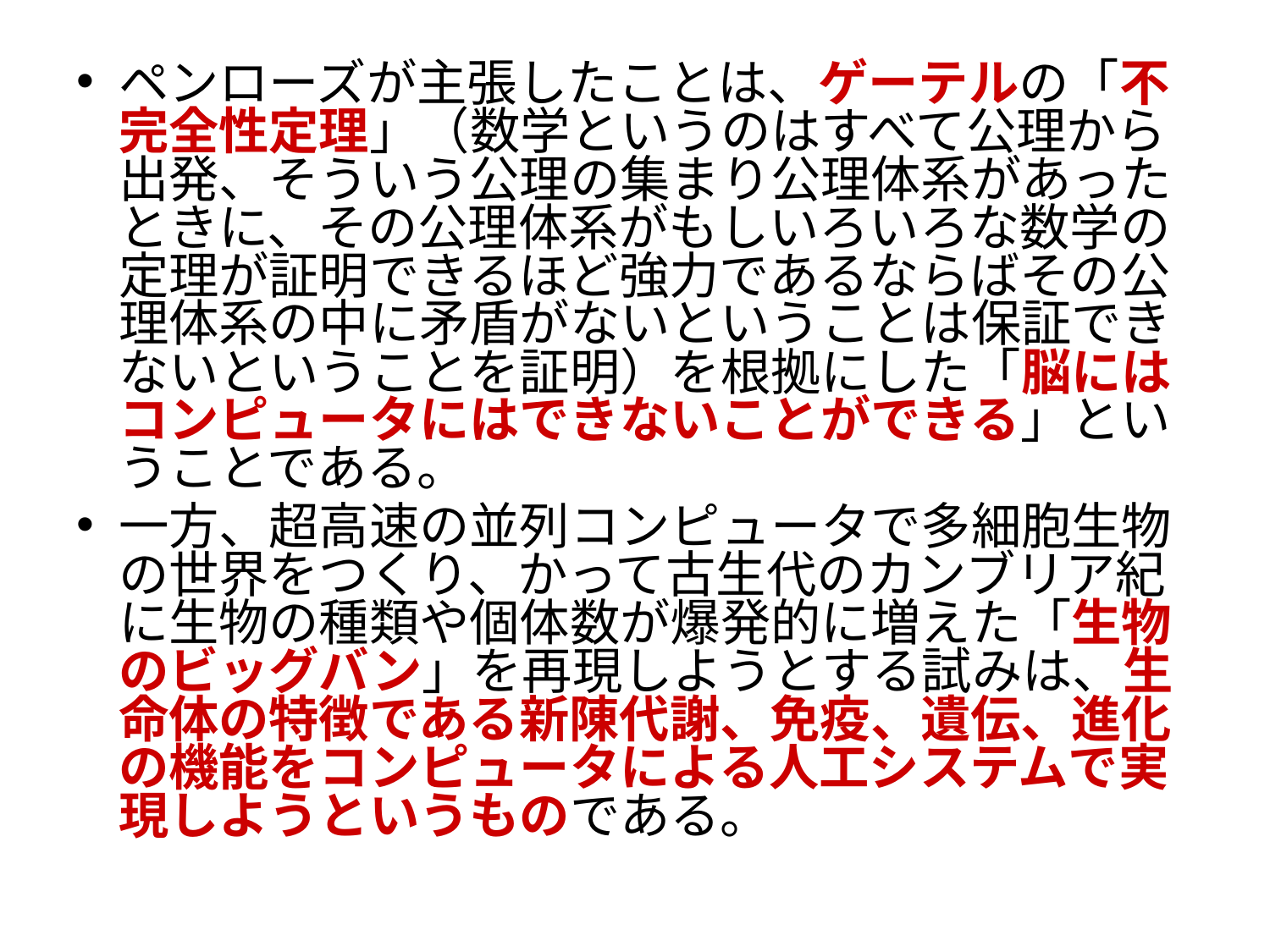

ペンローズが主張したことは、ゲーテルの「不完全性定理」（数学というのはすべて公理から出発、そういう公理の集まり公理体系があったときに、その公理体系がもしいろいろな数学の定理が証明できるほど強力であるならばその公理体系の中に矛盾がないということは保証できないということを証明）を根拠にした「脳にはコンピュータにはできないことができる」ということである。
一方、超高速の並列コンピュータで多細胞生物の世界をつくり、かって古生代のカンブリア紀に生物の種類や個体数が爆発的に増えた「生物のビッグバン」を再現しようとする試みは、生命体の特徴である新陳代謝、免疫、遺伝、進化の機能をコンピュータによる人工システムで実現しようというものである。